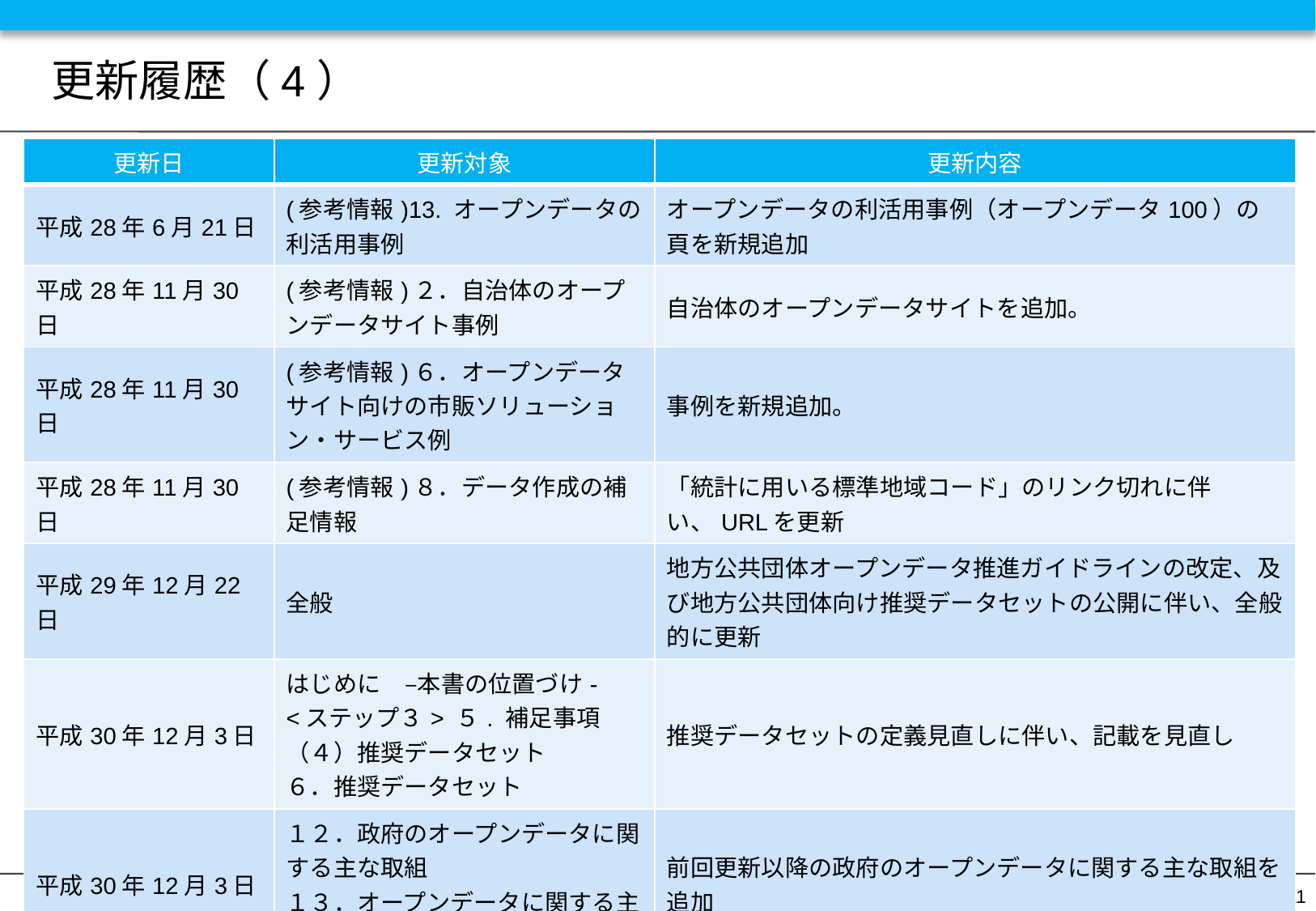

# 更新履歴（4）
| 更新日 | 更新対象 | 更新内容 |
| --- | --- | --- |
| 平成28年6月21日 | (参考情報)13. オープンデータの利活用事例 | オープンデータの利活用事例（オープンデータ100）の頁を新規追加 |
| 平成28年11月30日 | (参考情報)２．自治体のオープンデータサイト事例 | 自治体のオープンデータサイトを追加。 |
| 平成28年11月30日 | (参考情報)６．オープンデータサイト向けの市販ソリューション・サービス例 | 事例を新規追加。 |
| 平成28年11月30日 | (参考情報)８．データ作成の補足情報 | 「統計に用いる標準地域コード」のリンク切れに伴い、URLを更新 |
| 平成29年12月22日 | 全般 | 地方公共団体オープンデータ推進ガイドラインの改定、及び地方公共団体向け推奨データセットの公開に伴い、全般的に更新 |
| 平成30年12月3日 | はじめに　–本書の位置づけ- <ステップ３> ５. 補足事項（４）推奨データセット ６．推奨データセット | 推奨データセットの定義見直しに伴い、記載を見直し |
| 平成30年12月3日 | １２．政府のオープンデータに関する主な取組 １３．オープンデータに関する主な取組時期 | 前回更新以降の政府のオープンデータに関する主な取組を追加 |
| 令和元年11月22日 | 全般 | 各種情報の最新化 |
111